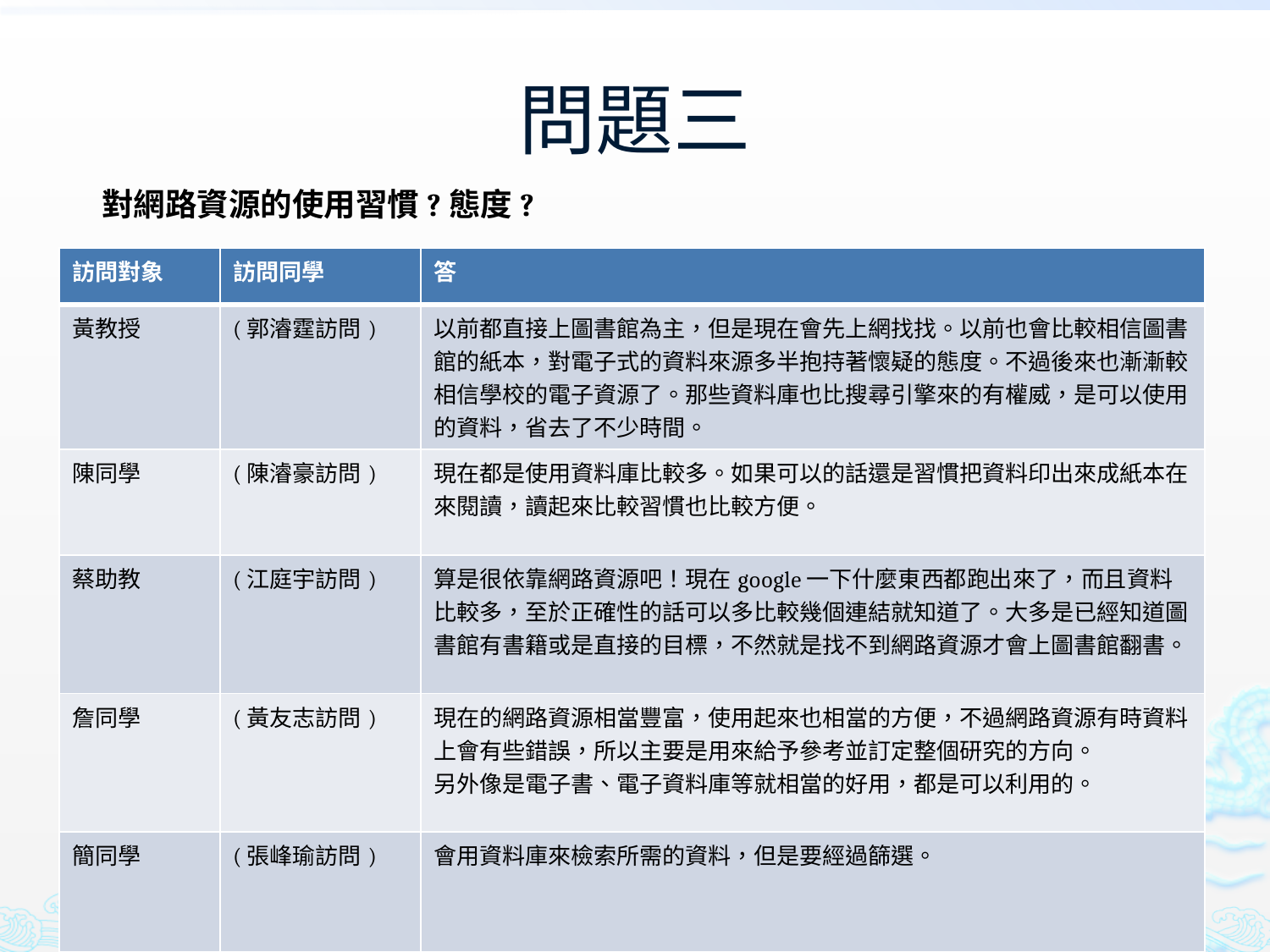

# 問題三
對網路資源的使用習慣?態度?

| 訪問對象 | 訪問同學 | 答 |
| --- | --- | --- |
| 黃教授 | (郭濬霆訪問) | 以前都直接上圖書館為主，但是現在會先上網找找。以前也會比較相信圖書館的紙本，對電子式的資料來源多半抱持著懷疑的態度。不過後來也漸漸較相信學校的電子資源了。那些資料庫也比搜尋引擎來的有權威，是可以使用的資料，省去了不少時間。 |
| 陳同學 | (陳濬豪訪問) | 現在都是使用資料庫比較多。如果可以的話還是習慣把資料印出來成紙本在來閱讀，讀起來比較習慣也比較方便。 |
| 蔡助教 | (江庭宇訪問) | 算是很依靠網路資源吧！現在google一下什麼東西都跑出來了，而且資料比較多，至於正確性的話可以多比較幾個連結就知道了。大多是已經知道圖書館有書籍或是直接的目標，不然就是找不到網路資源才會上圖書館翻書。 |
| 詹同學 | (黃友志訪問) | 現在的網路資源相當豐富，使用起來也相當的方便，不過網路資源有時資料上會有些錯誤，所以主要是用來給予參考並訂定整個研究的方向。 另外像是電子書、電子資料庫等就相當的好用，都是可以利用的。 |
| 簡同學 | (張峰瑜訪問) | 會用資料庫來檢索所需的資料，但是要經過篩選。 |